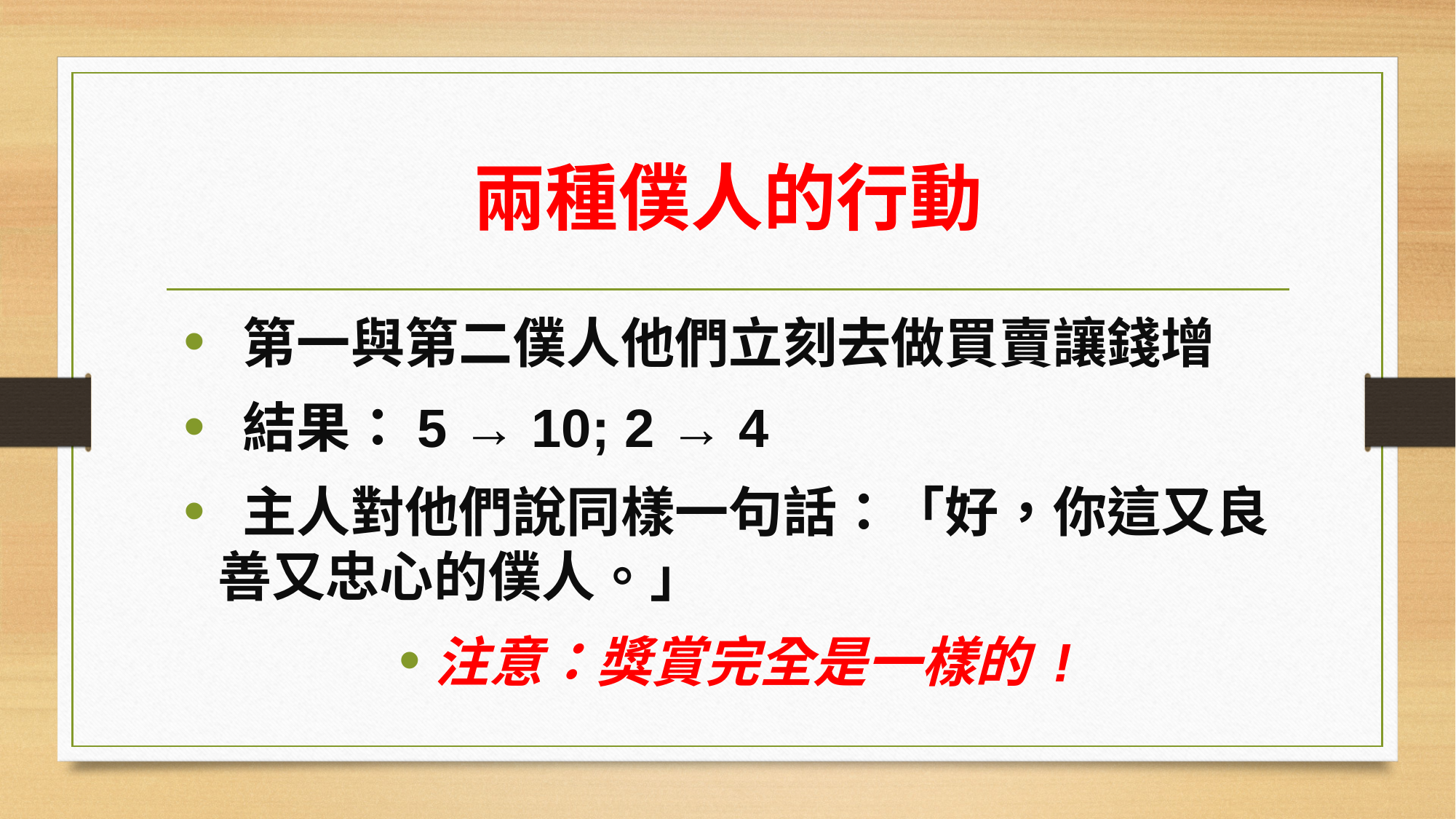

# 兩種僕人的行動
 第一與第二僕人他們立刻去做買賣讓錢增
 結果：5 → 10; 2 → 4
 主人對他們說同樣一句話：「好，你這又良善又忠心的僕人。」
注意：獎賞完全是一樣的 !